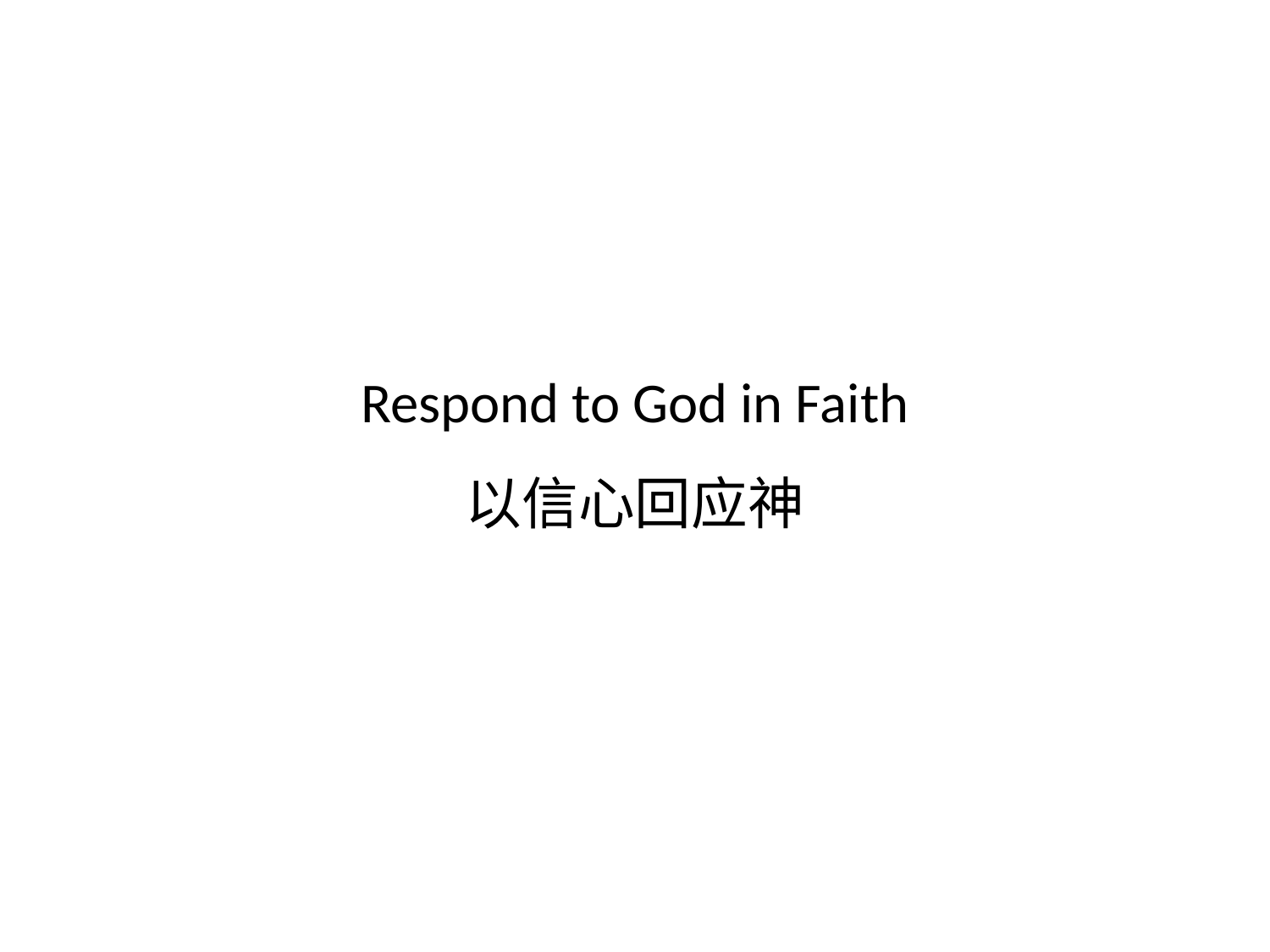

# Respond to God in Faith 以信心回应神